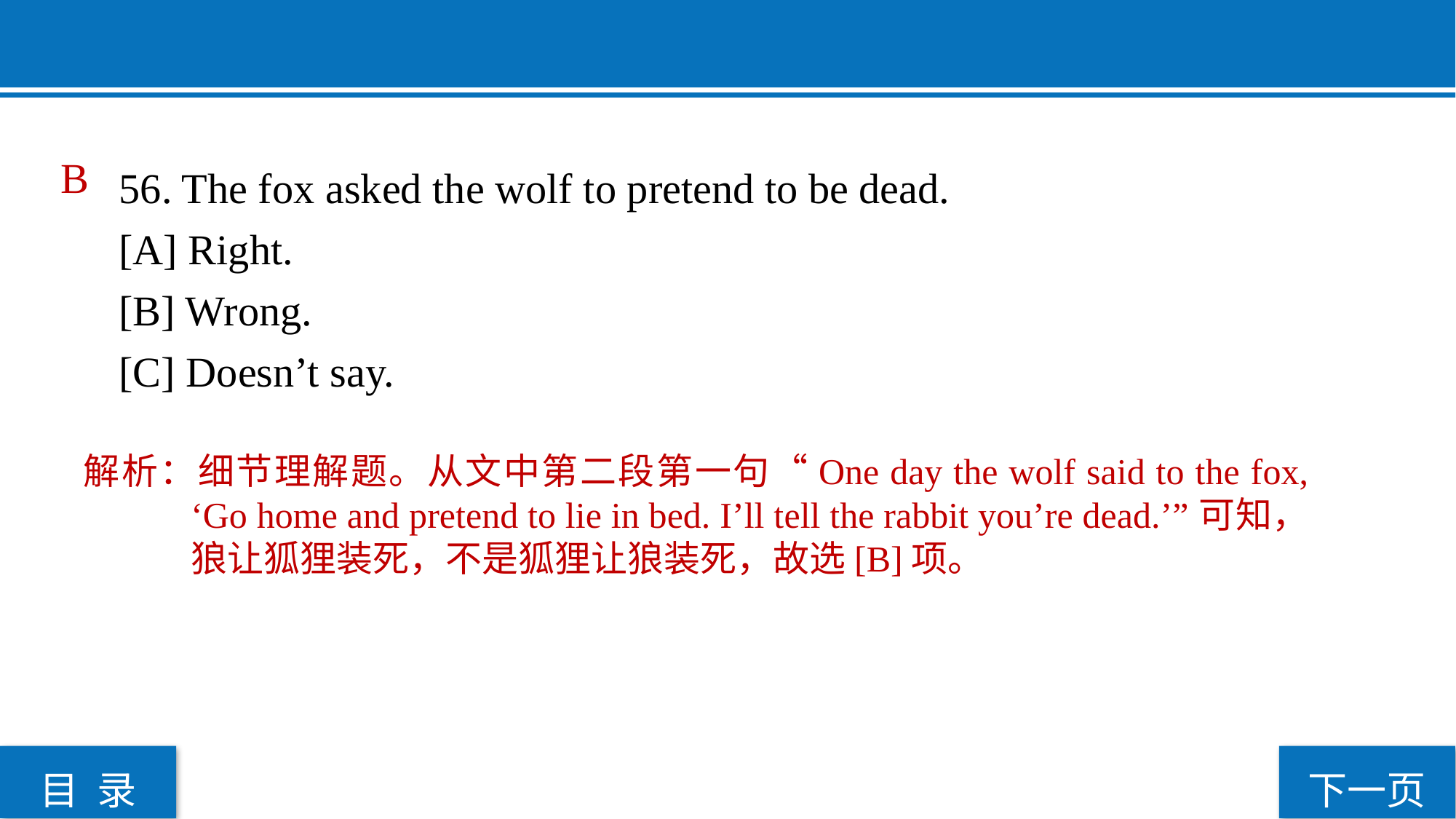

B
56. The fox asked the wolf to pretend to be dead.
[A] Right.
[B] Wrong.
[C] Doesn’t say.
解析：细节理解题。从文中第二段第一句“One day the wolf said to the fox, ‘Go home and pretend to lie in bed. I’ll tell the rabbit you’re dead.’”可知，狼让狐狸装死，不是狐狸让狼装死，故选[B]项。